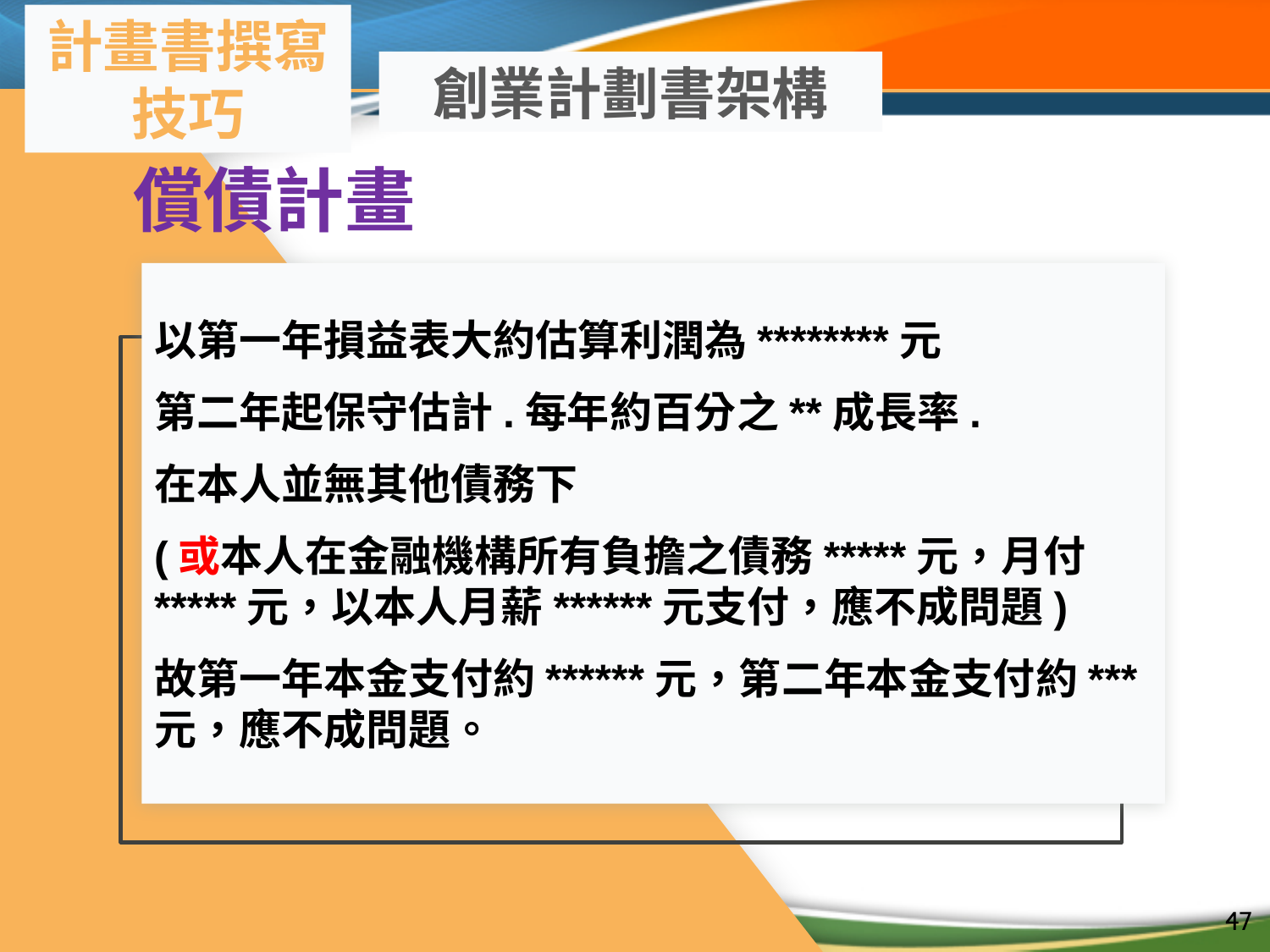

計畫書撰寫技巧
創業計劃書架構
0
償債計畫
以第一年損益表大約估算利潤為********元
第二年起保守估計.每年約百分之**成長率.
在本人並無其他債務下
(或本人在金融機構所有負擔之債務*****元，月付*****元，以本人月薪******元支付，應不成問題)
故第一年本金支付約******元，第二年本金支付約***元，應不成問題。

47